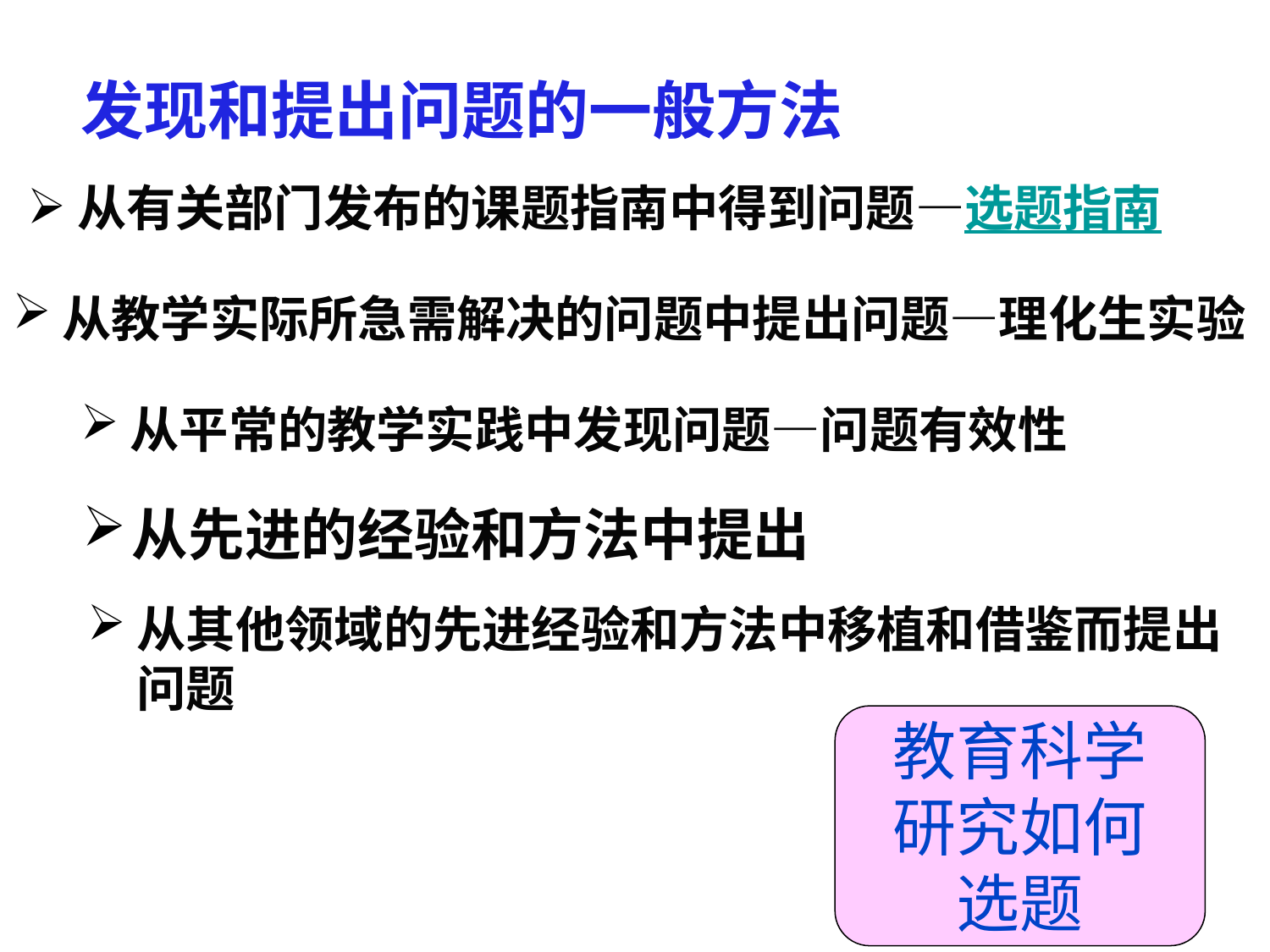

发现和提出问题的一般方法
从有关部门发布的课题指南中得到问题—选题指南
从教学实际所急需解决的问题中提出问题—理化生实验
从平常的教学实践中发现问题—问题有效性
从先进的经验和方法中提出
从其他领域的先进经验和方法中移植和借鉴而提出问题
教育科学
研究如何
选题